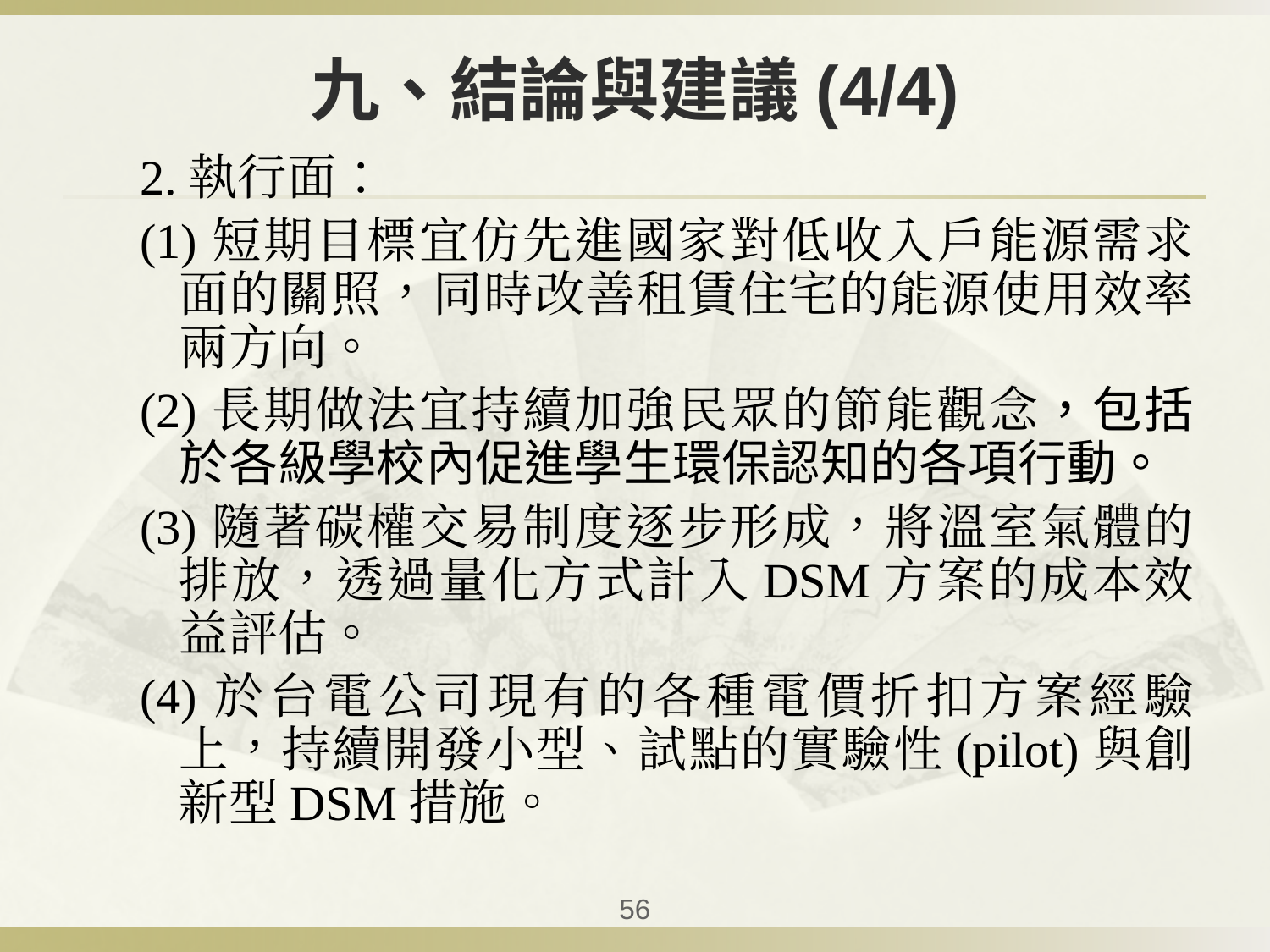

# 九、結論與建議(4/4)
2.執行面：
(1)短期目標宜仿先進國家對低收入戶能源需求面的關照，同時改善租賃住宅的能源使用效率兩方向。
(2)長期做法宜持續加強民眾的節能觀念，包括於各級學校內促進學生環保認知的各項行動。
(3)隨著碳權交易制度逐步形成，將溫室氣體的排放，透過量化方式計入DSM方案的成本效益評估。
(4)於台電公司現有的各種電價折扣方案經驗上，持續開發小型、試點的實驗性(pilot)與創新型DSM措施。
56